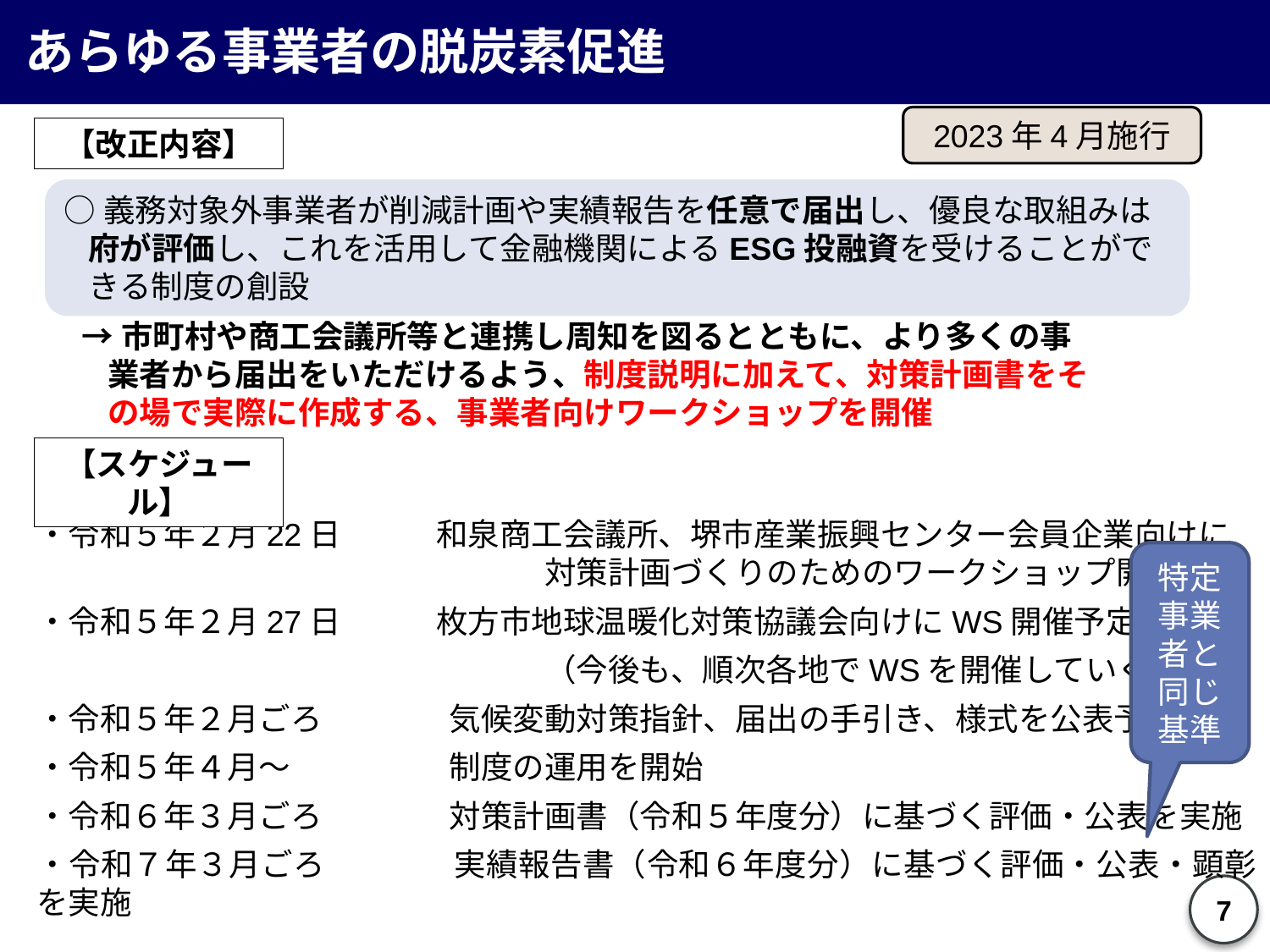

あらゆる事業者の脱炭素促進
2023年4月施行
【改正内容】
○義務対象外事業者が削減計画や実績報告を任意で届出し、優良な取組みは府が評価し、これを活用して金融機関によるESG投融資を受けることができる制度の創設
→市町村や商工会議所等と連携し周知を図るとともに、より多くの事業者から届出をいただけるよう、制度説明に加えて、対策計画書をその場で実際に作成する、事業者向けワークショップを開催
【スケジュール】
・令和５年２月22日　　　和泉商工会議所、堺市産業振興センター会員企業向けに
　　　　　　　　　　　　　　　　対策計画づくりのためのワークショップ開催予定
・令和５年２月27日　　　枚方市地球温暖化対策協議会向けにWS開催予定
　　　　　　　　　　　　　　　　（今後も、順次各地でWSを開催していく予定）
・令和５年２月ごろ　　　　気候変動対策指針、届出の手引き、様式を公表予定
・令和５年４月～　　　　　制度の運用を開始
・令和６年３月ごろ　　　　対策計画書（令和５年度分）に基づく評価・公表を実施
・令和７年３月ごろ　　　　実績報告書（令和６年度分）に基づく評価・公表・顕彰を実施

特定事業者と同じ基準
7